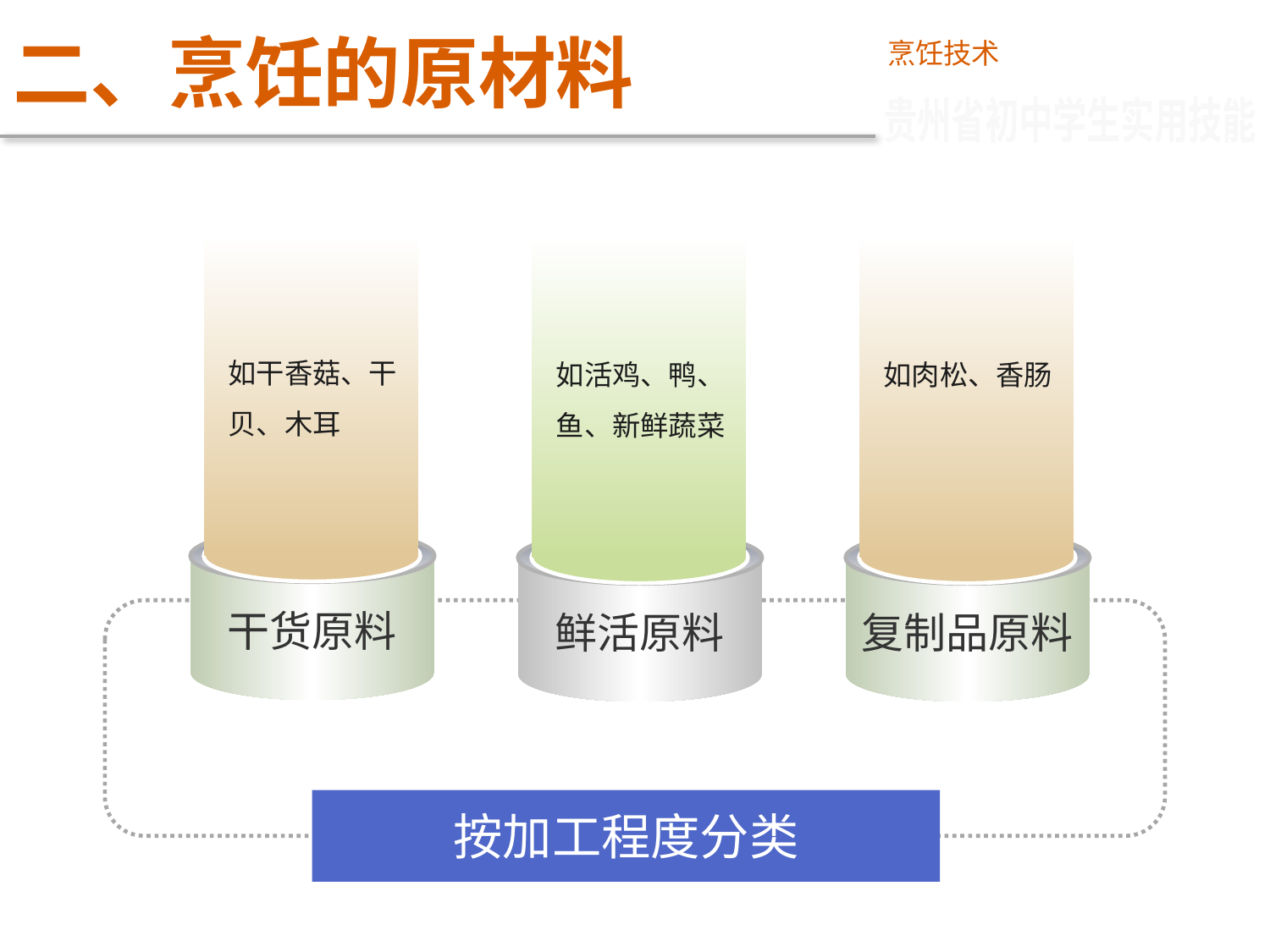

# 二、烹饪的原材料
烹饪技术
贵州省初中学生实用技能

如干香菇、干贝、木耳

干货原料

如活鸡、鸭、鱼、新鲜蔬菜

鲜活原料

如肉松、香肠

复制品原料

按加工程度分类